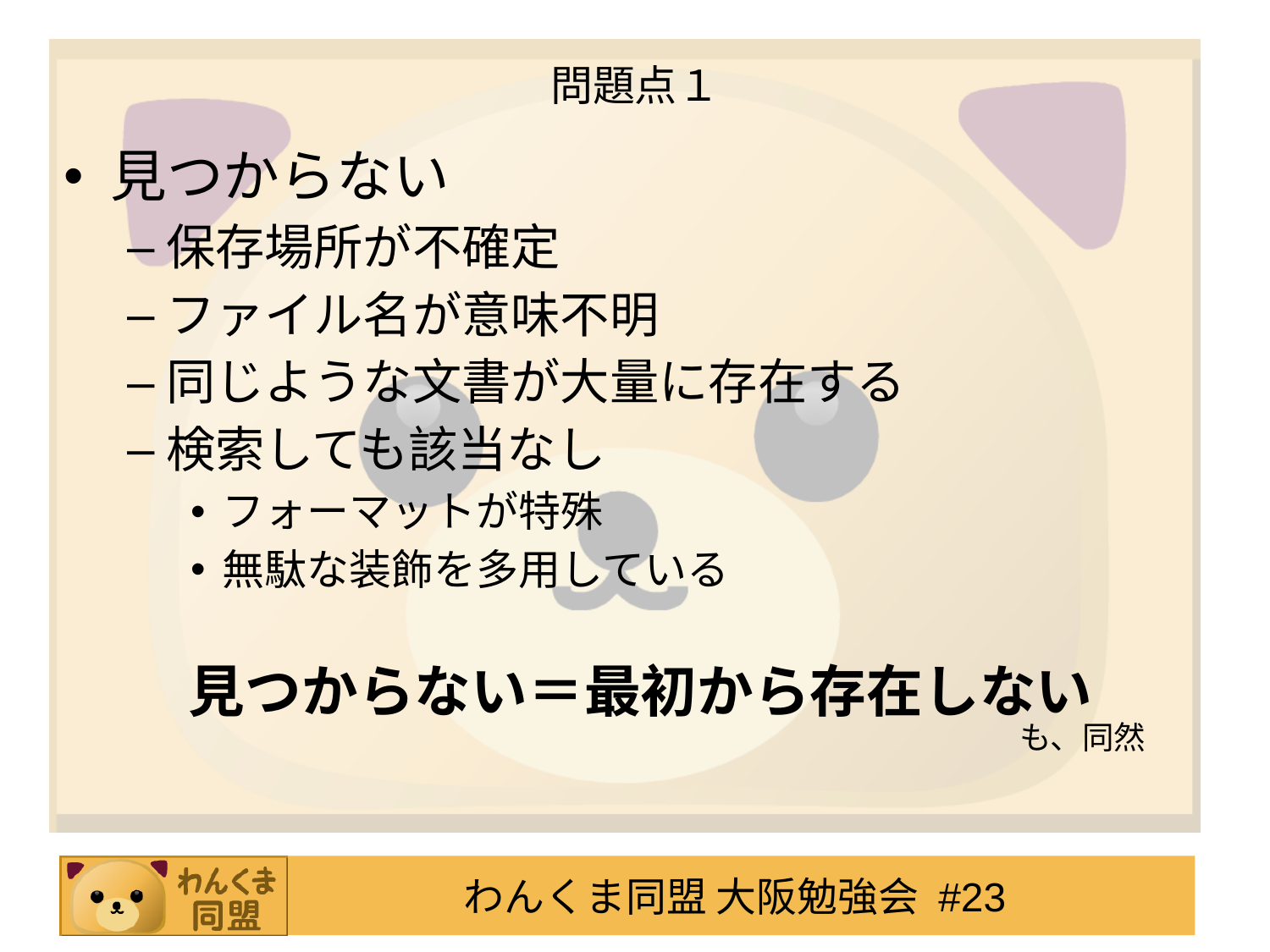

# 問題点１
見つからない
保存場所が不確定
ファイル名が意味不明
同じような文書が大量に存在する
検索しても該当なし
フォーマットが特殊
無駄な装飾を多用している
　見つからない＝最初から存在しない
も、同然